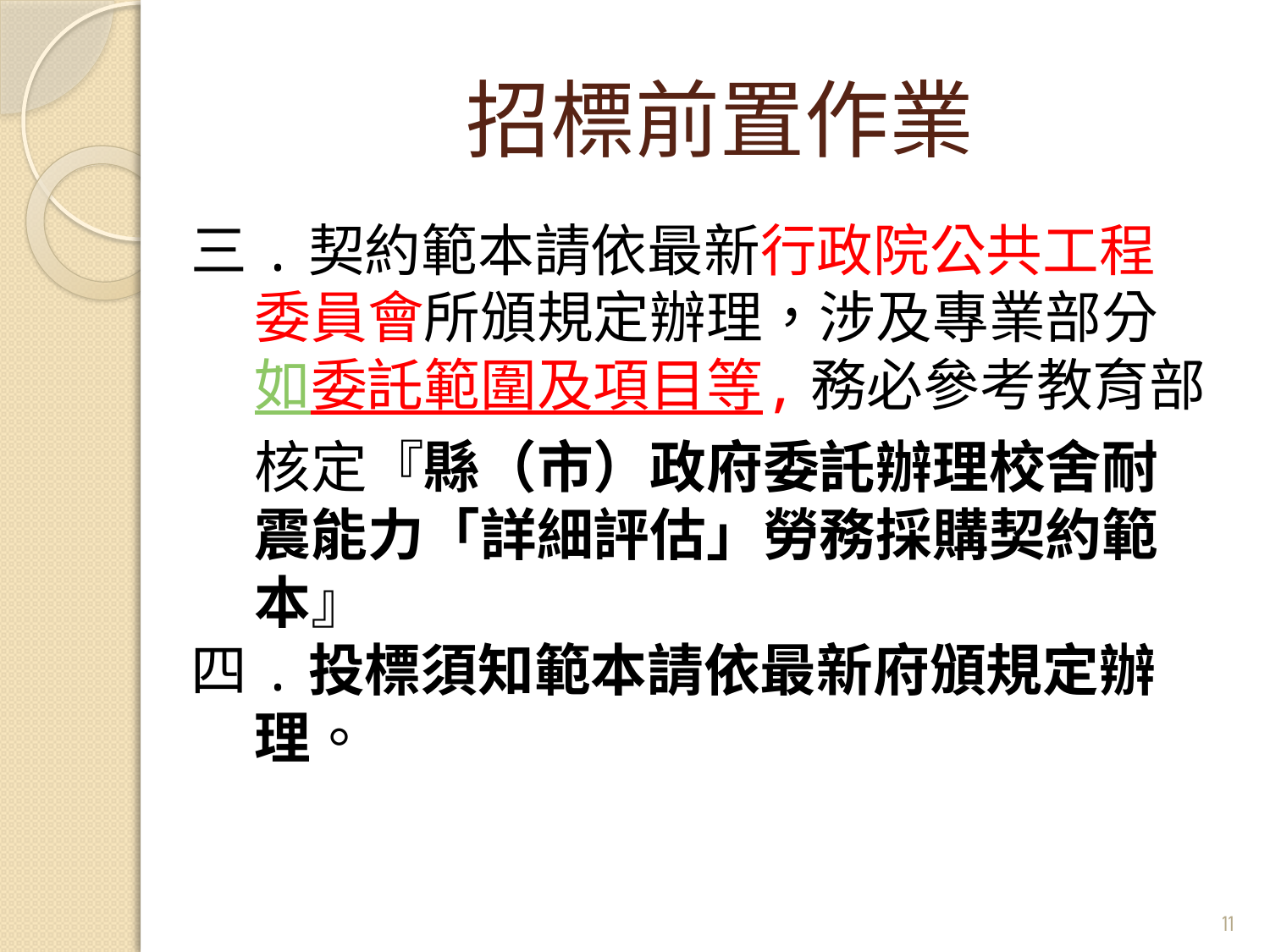

# 招標前置作業
三.契約範本請依最新行政院公共工程委員會所頒規定辦理，涉及專業部分如委託範圍及項目等,務必參考教育部核定『縣（市）政府委託辦理校舍耐震能力「詳細評估」勞務採購契約範本』
四.投標須知範本請依最新府頒規定辦理。

11